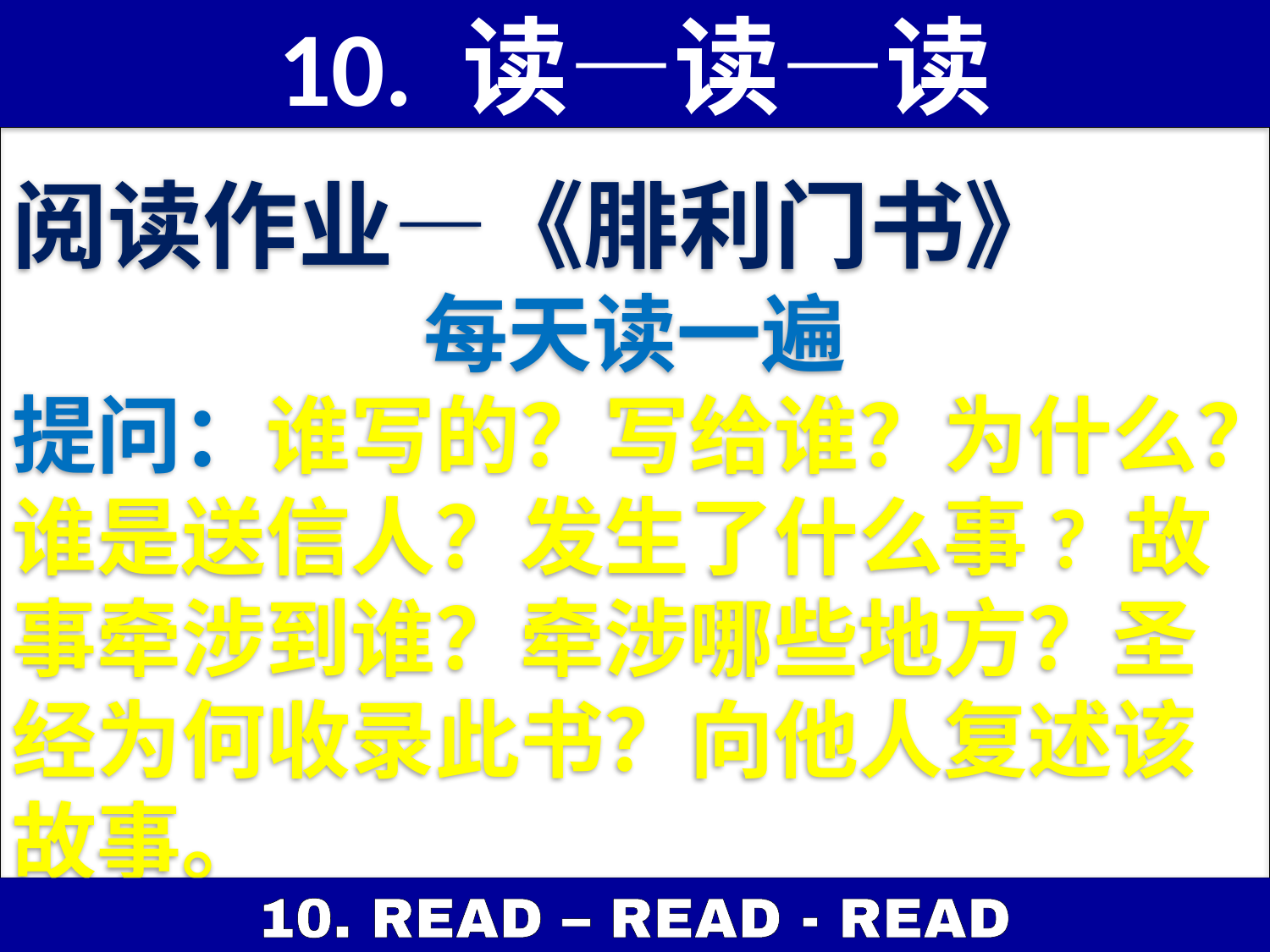

10. 读—读—读

阅读作业—《腓利门书》
每天读一遍
提问：谁写的？写给谁？为什么？
谁是送信人？发生了什么事? 故事牵涉到谁？牵涉哪些地方？圣经为何收录此书？向他人复述该故事。

10. READ – READ - READ